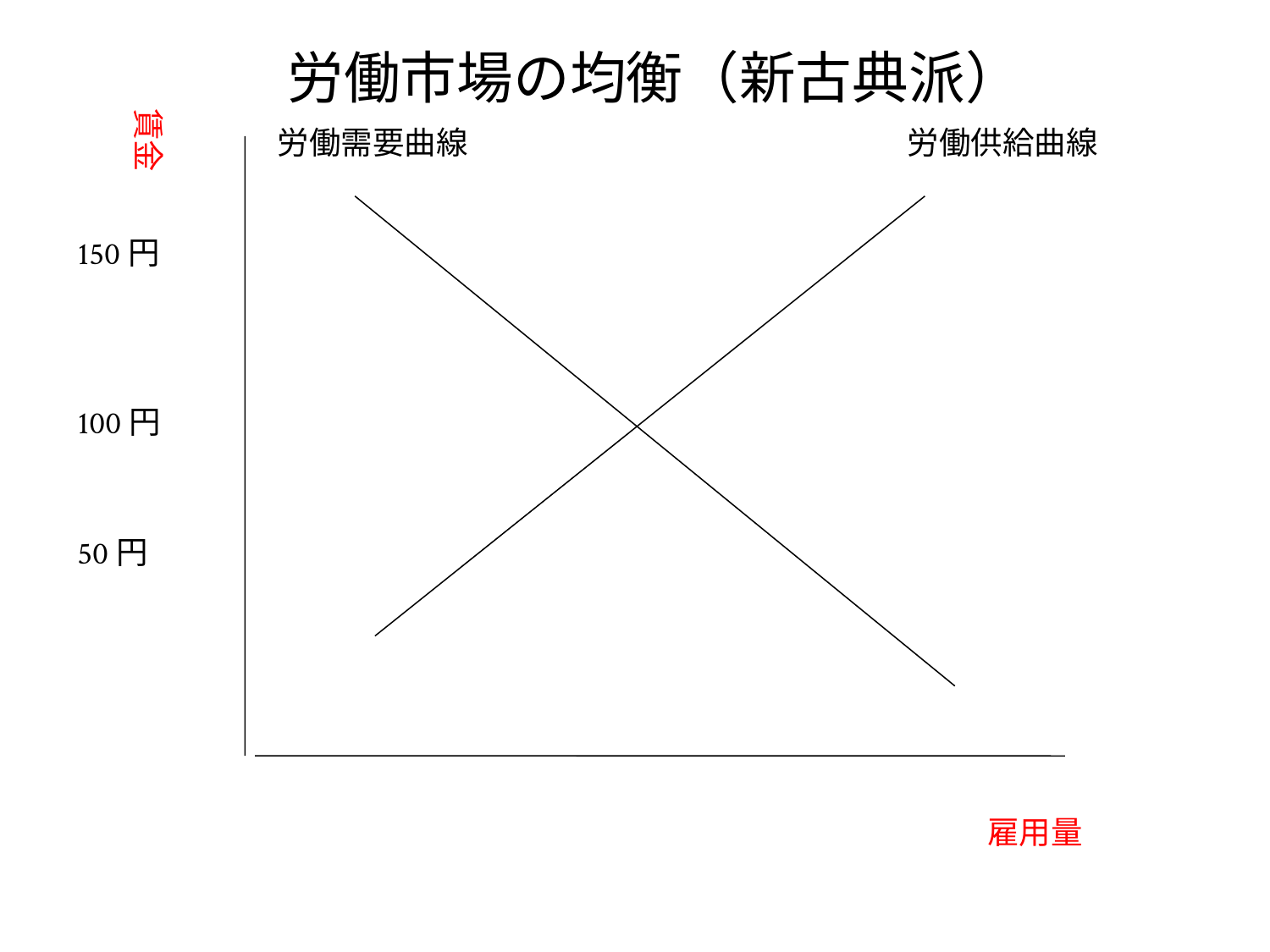

労働市場の均衡（新古典派）
賃金
労働需要曲線
労働供給曲線

150円
100円
50円

雇用量